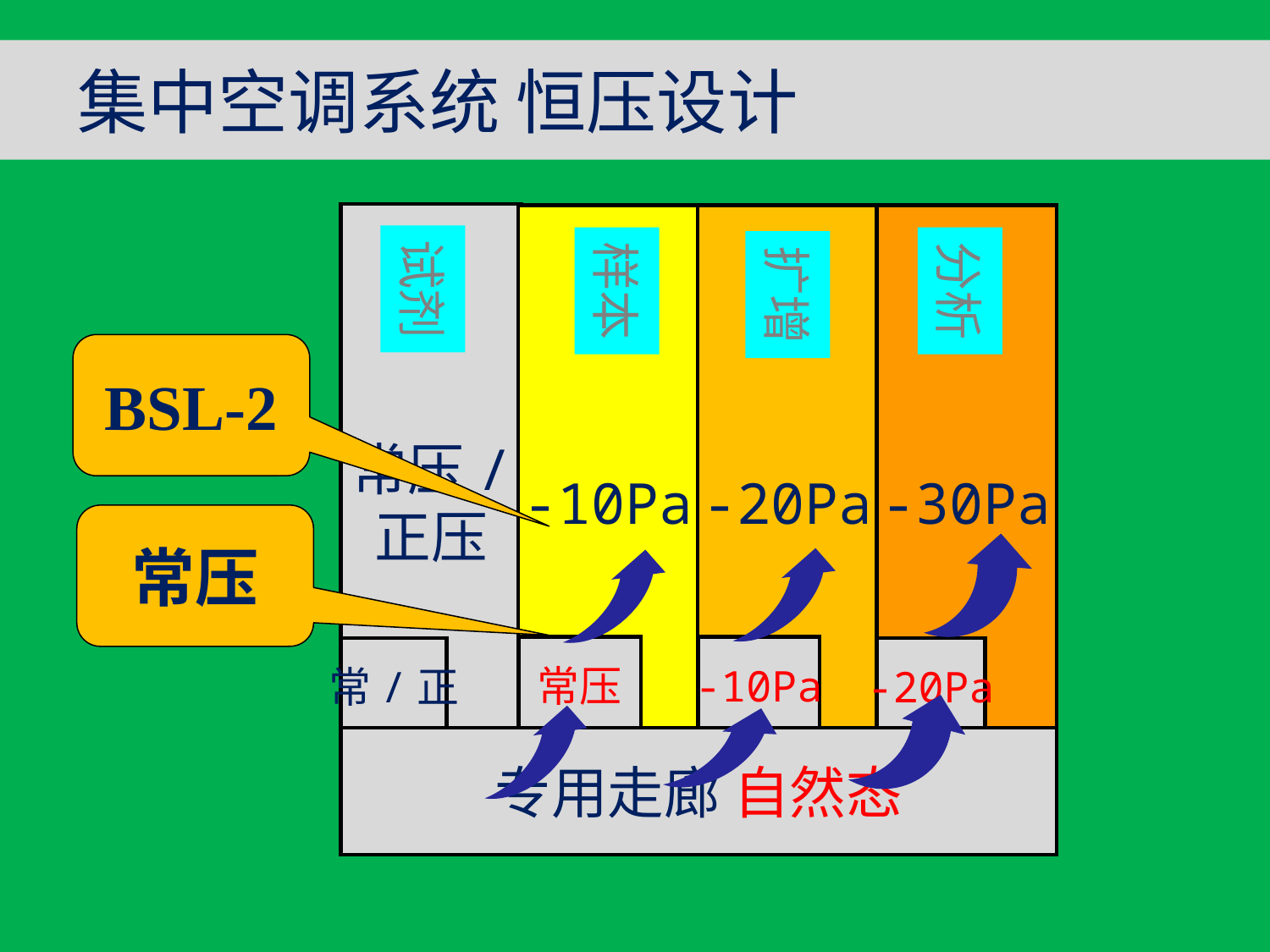

# 集中空调系统 恒压设计

常压/
正压

-10Pa

-20Pa

-30Pa
试剂
样本
分析
扩增
BSL-2
常压

常压
-10Pa
-20Pa
常/正

专用走廊 自然态